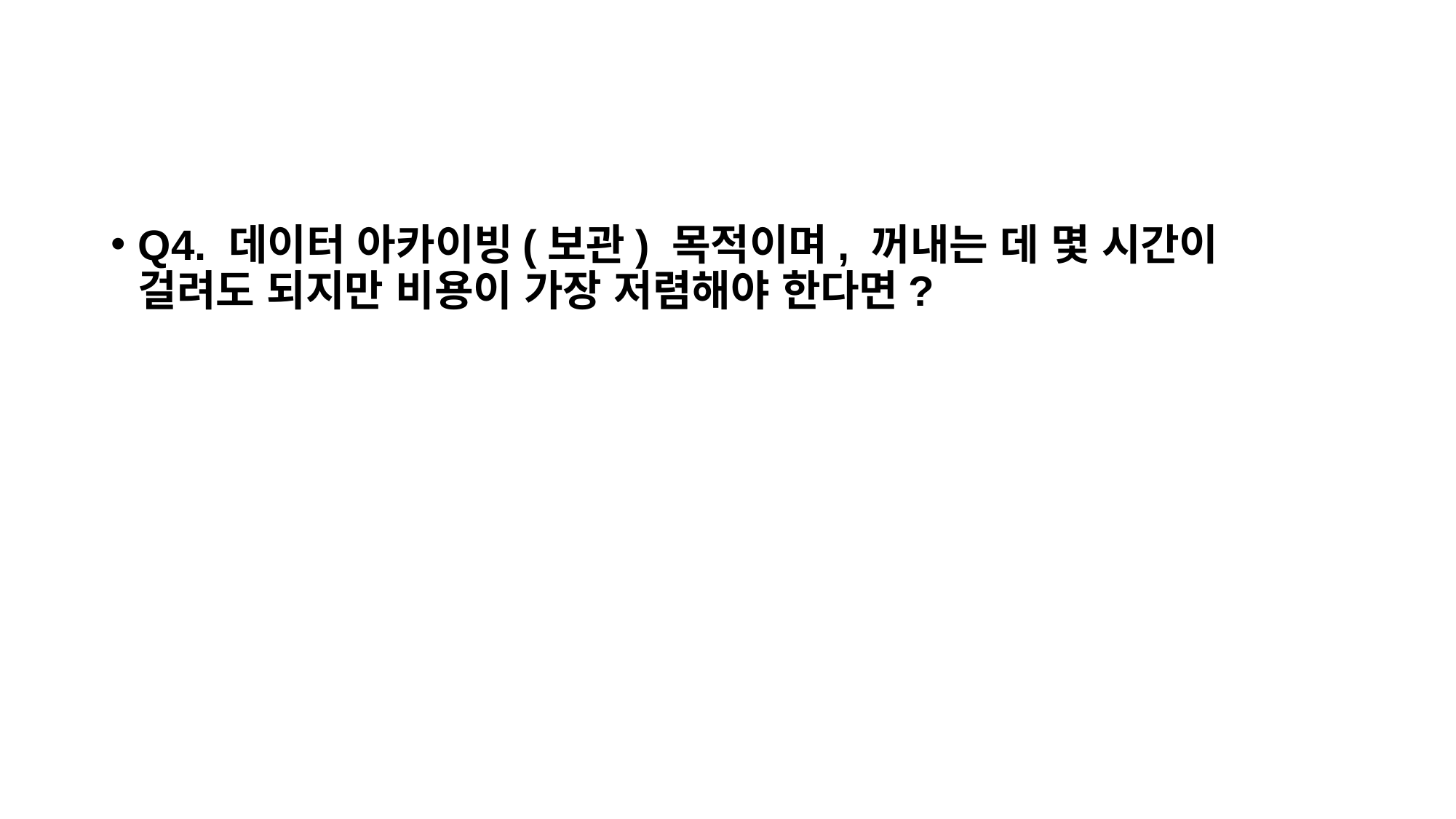

Q4. 데이터 아카이빙(보관) 목적이며, 꺼내는 데 몇 시간이 걸려도 되지만 비용이 가장 저렴해야 한다면?